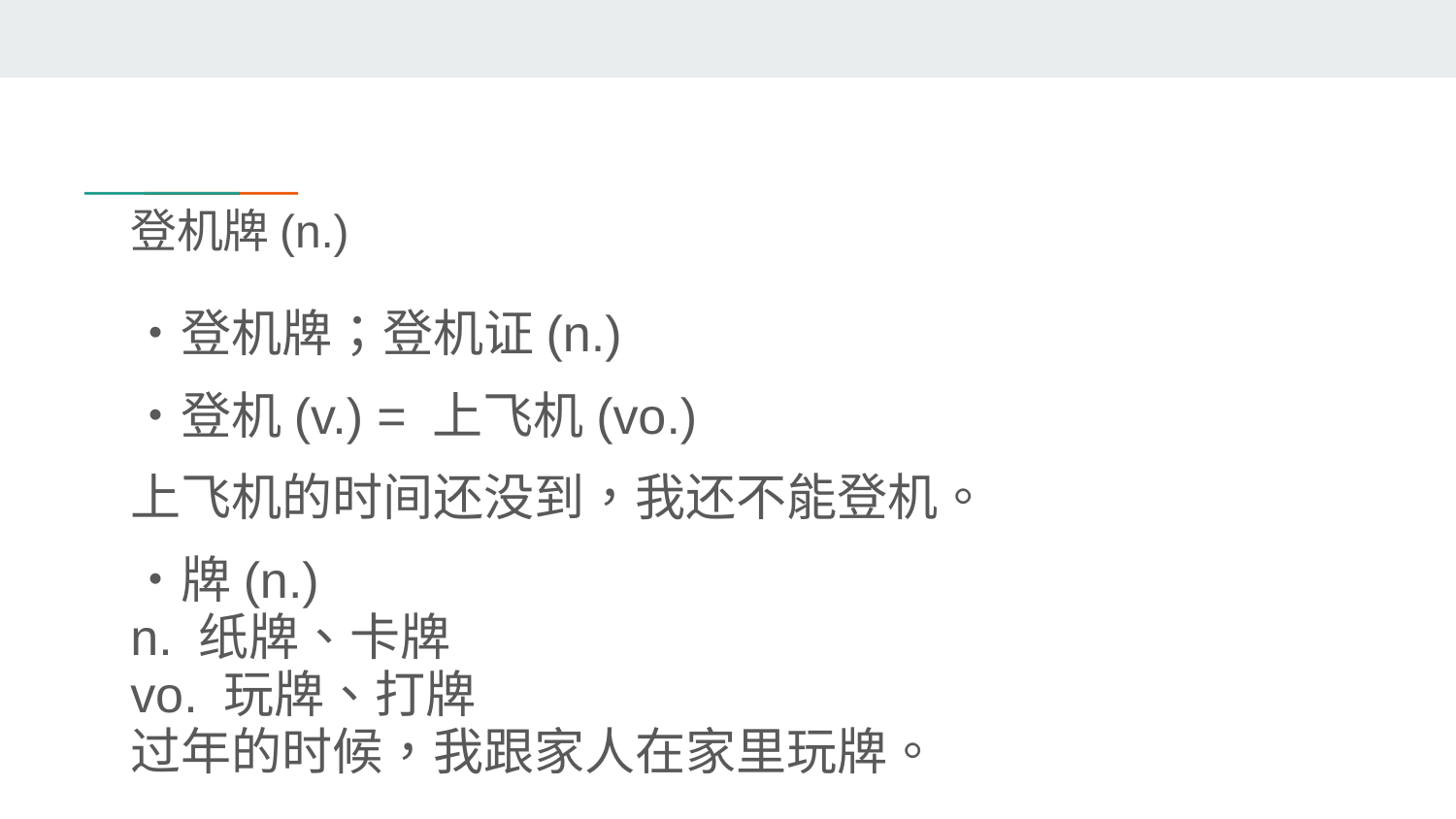

# 登机牌(n.)
・登机牌；登机证(n.)
・登机(v.) = 上飞机(vo.)
上飞机的时间还没到，我还不能登机。
・牌(n.)
n. 纸牌、卡牌
vo. 玩牌、打牌
过年的时候，我跟家人在家里玩牌。